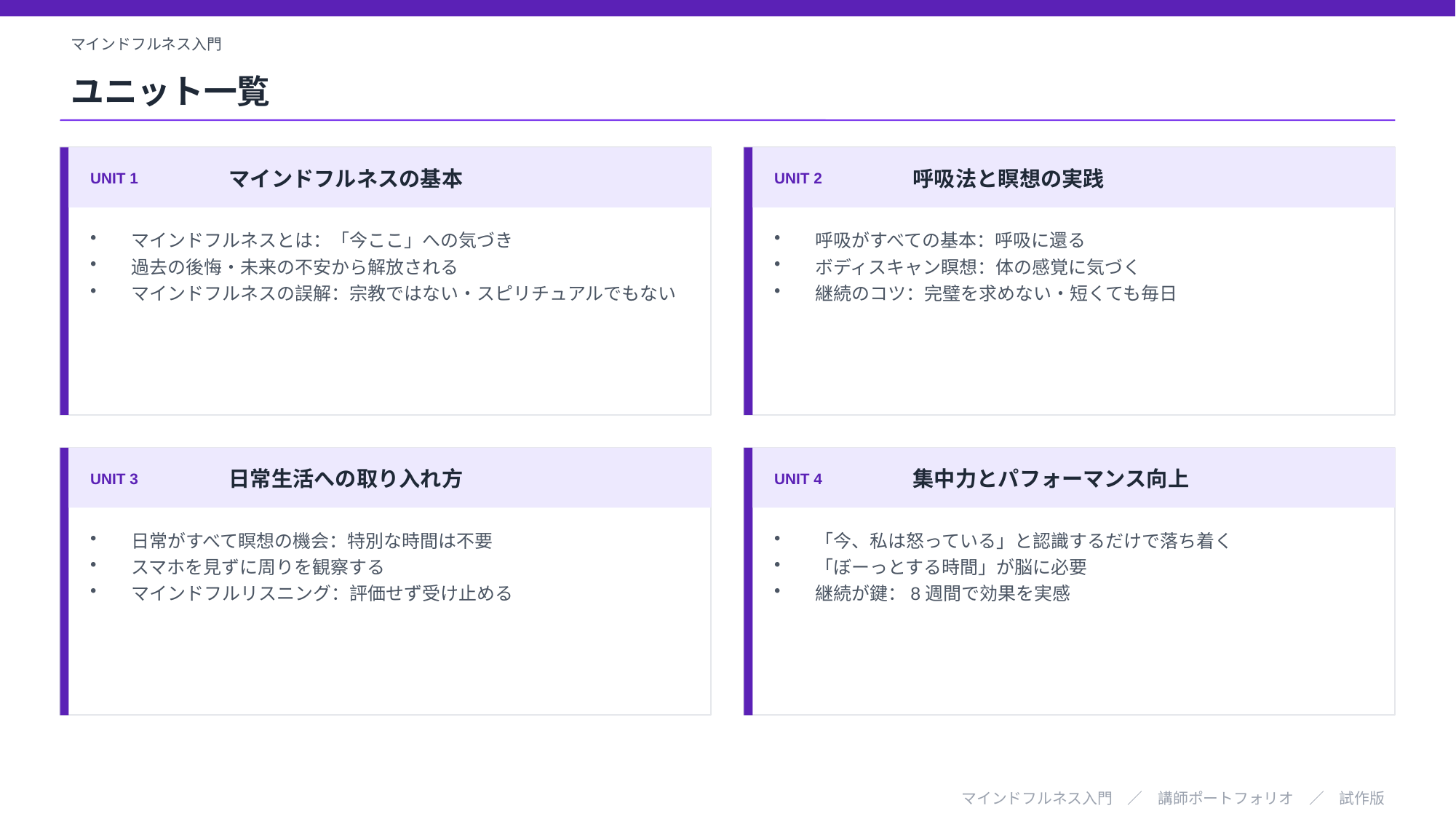

マインドフルネス入門
ユニット一覧

UNIT 1
マインドフルネスの基本
UNIT 2
呼吸法と瞑想の実践
マインドフルネスとは：「今ここ」への気づき
過去の後悔・未来の不安から解放される
マインドフルネスの誤解：宗教ではない・スピリチュアルでもない
呼吸がすべての基本：呼吸に還る
ボディスキャン瞑想：体の感覚に気づく
継続のコツ：完璧を求めない・短くても毎日

UNIT 3
日常生活への取り入れ方
UNIT 4
集中力とパフォーマンス向上
日常がすべて瞑想の機会：特別な時間は不要
スマホを見ずに周りを観察する
マインドフルリスニング：評価せず受け止める
「今、私は怒っている」と認識するだけで落ち着く
「ぼーっとする時間」が脳に必要
継続が鍵：8週間で効果を実感
マインドフルネス入門　／　講師ポートフォリオ　／　試作版